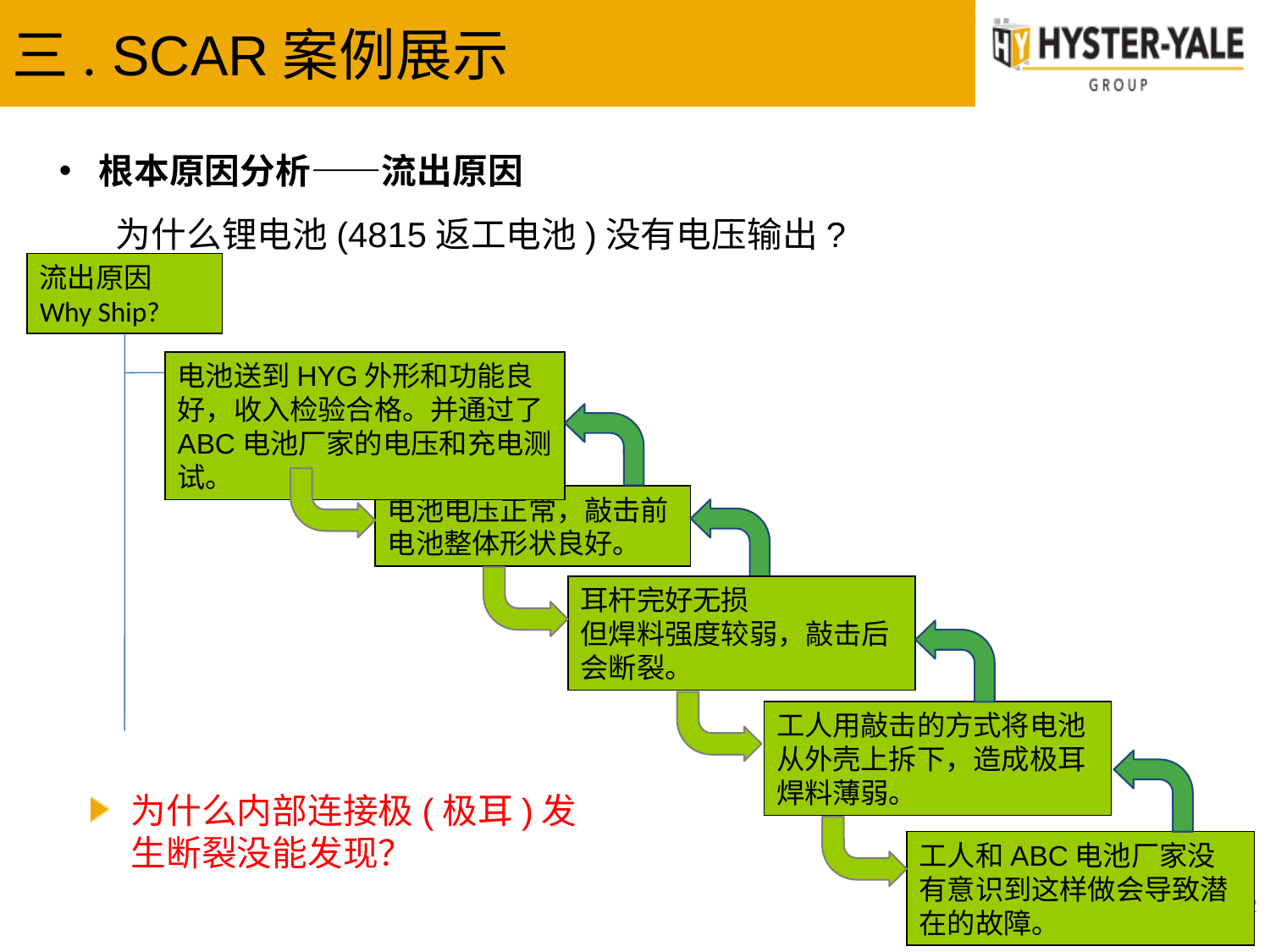

# 三. SCAR案例展示
根本原因分析——流出原因
      为什么锂电池(4815返工电池)没有电压输出?
流出原因
Why Ship?
电池送到HYG外形和功能良好，收入检验合格。并通过了ABC电池厂家的电压和充电测试。

电池电压正常，敲击前电池整体形状良好。

耳杆完好无损
但焊料强度较弱，敲击后会断裂。

工人用敲击的方式将电池从外壳上拆下，造成极耳焊料薄弱。

为什么内部连接极(极耳)发生断裂没能发现？

工人和ABC电池厂家没有意识到这样做会导致潜在的故障。
12